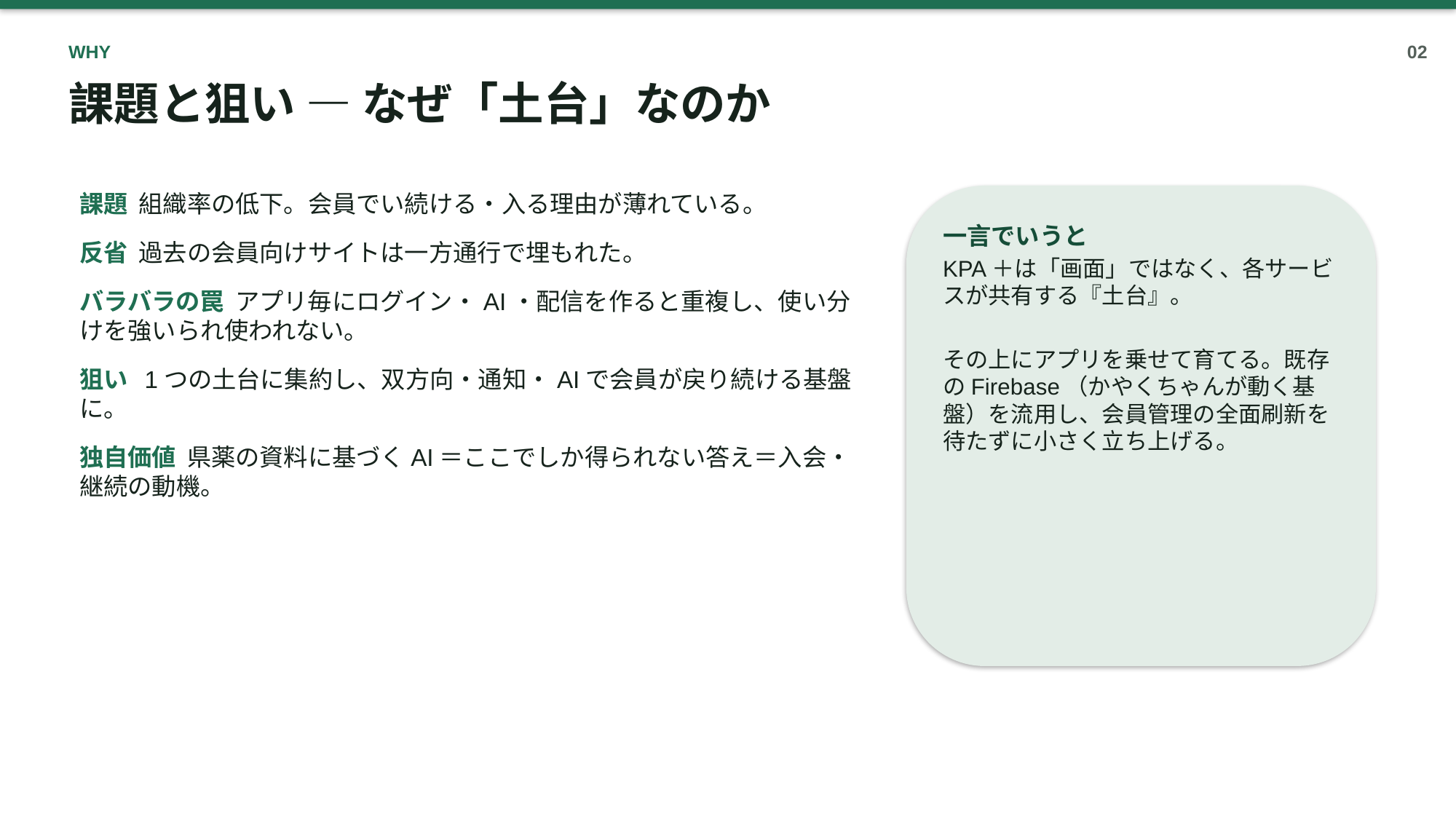

WHY
02
課題と狙い ― なぜ「土台」なのか
課題  組織率の低下。会員でい続ける・入る理由が薄れている。
反省  過去の会員向けサイトは一方通行で埋もれた。
バラバラの罠  アプリ毎にログイン・AI・配信を作ると重複し、使い分けを強いられ使われない。
狙い  1つの土台に集約し、双方向・通知・AIで会員が戻り続ける基盤に。
独自価値  県薬の資料に基づくAI＝ここでしか得られない答え＝入会・継続の動機。
一言でいうと
KPA＋は「画面」ではなく、各サービスが共有する『土台』。

その上にアプリを乗せて育てる。既存のFirebase（かやくちゃんが動く基盤）を流用し、会員管理の全面刷新を待たずに小さく立ち上げる。